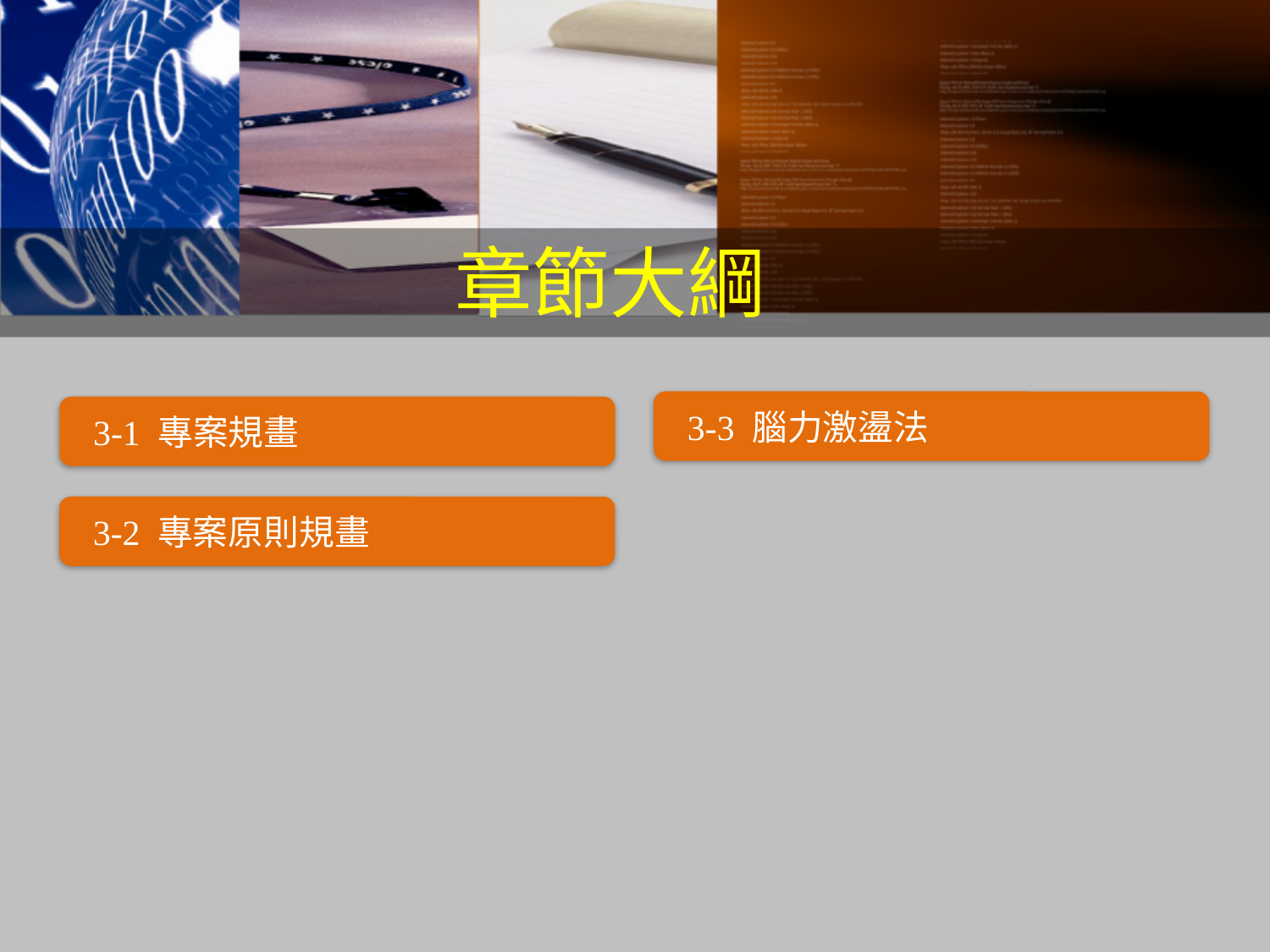

章節大綱
  3-3 腦力激盪法
  3-1 專案規畫
  3-2 專案原則規畫